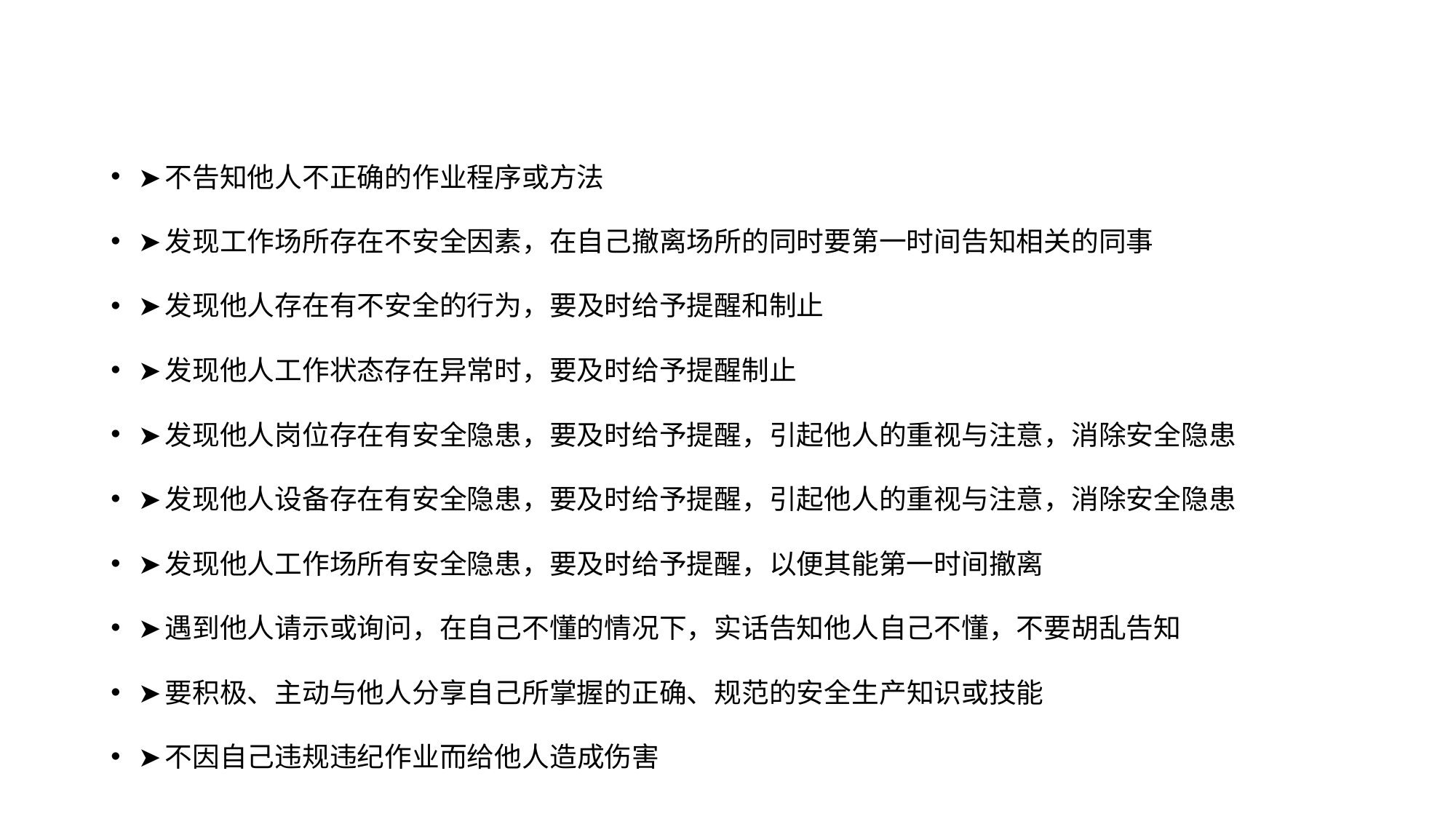

#
➤不告知他人不正确的作业程序或方法
➤发现工作场所存在不安全因素，在自己撤离场所的同时要第一时间告知相关的同事
➤发现他人存在有不安全的行为，要及时给予提醒和制止
➤发现他人工作状态存在异常时，要及时给予提醒制止
➤发现他人岗位存在有安全隐患，要及时给予提醒，引起他人的重视与注意，消除安全隐患
➤发现他人设备存在有安全隐患，要及时给予提醒，引起他人的重视与注意，消除安全隐患
➤发现他人工作场所有安全隐患，要及时给予提醒，以便其能第一时间撤离
➤遇到他人请示或询问，在自己不懂的情况下，实话告知他人自己不懂，不要胡乱告知
➤要积极、主动与他人分享自己所掌握的正确、规范的安全生产知识或技能
➤不因自己违规违纪作业而给他人造成伤害